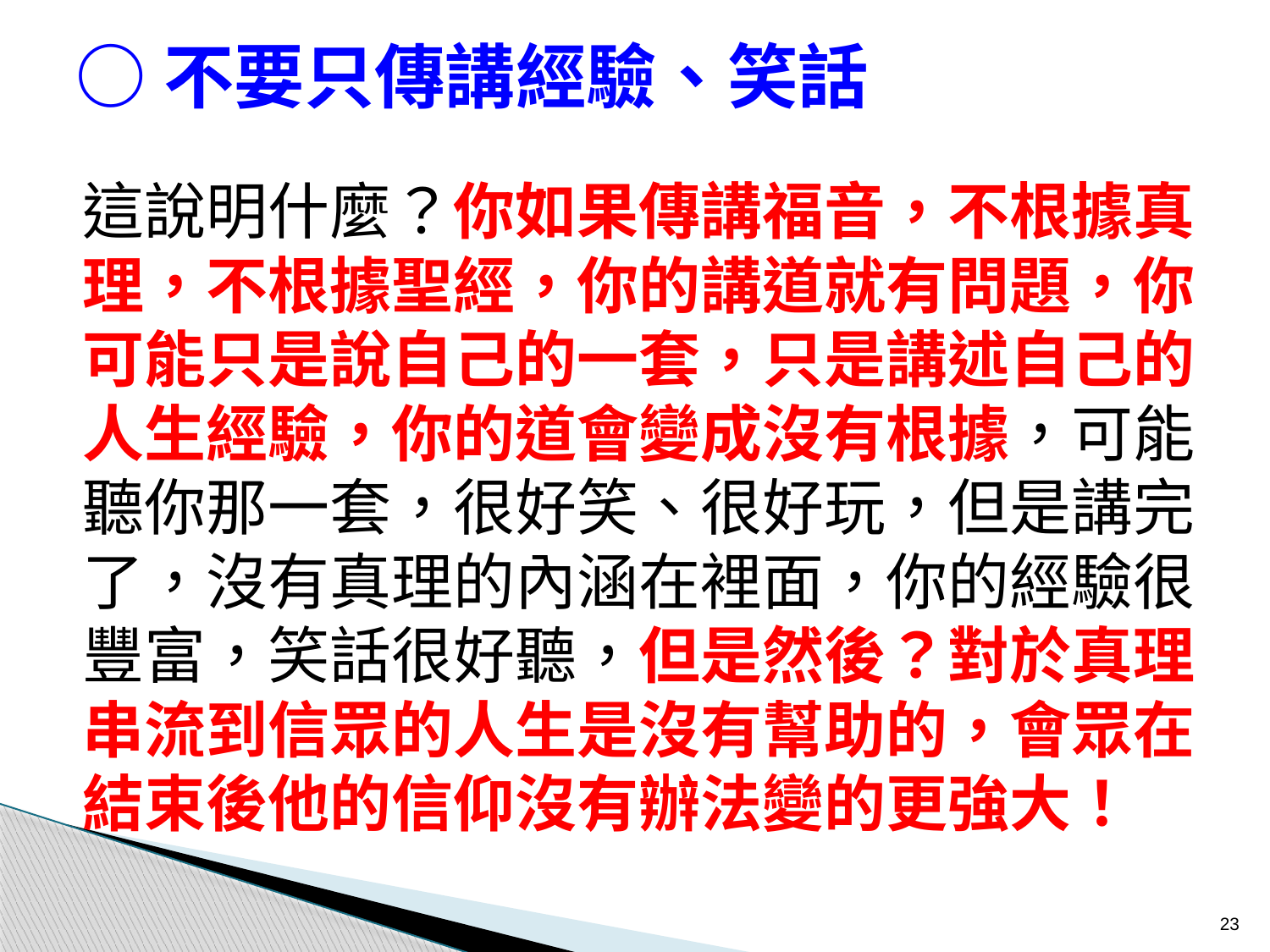

○不要只傳講經驗、笑話
這說明什麼？你如果傳講福音，不根據真理，不根據聖經，你的講道就有問題，你可能只是說自己的一套，只是講述自己的人生經驗，你的道會變成沒有根據，可能聽你那一套，很好笑、很好玩，但是講完了，沒有真理的內涵在裡面，你的經驗很豐富，笑話很好聽，但是然後？對於真理串流到信眾的人生是沒有幫助的，會眾在結束後他的信仰沒有辦法變的更強大！
23